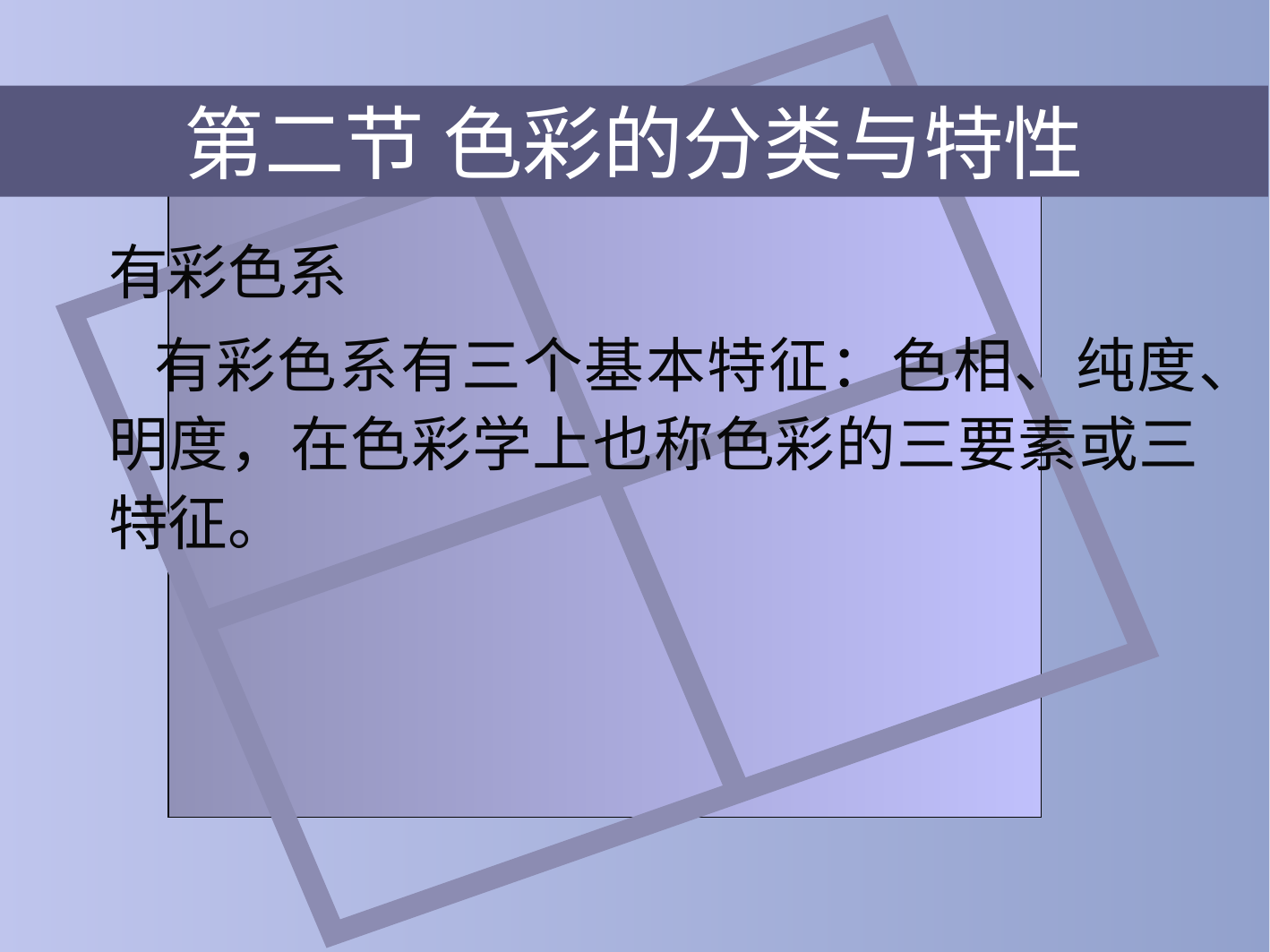

# 第二节 色彩的分类与特性
有彩色系
  有彩色系有三个基本特征：色相、纯度、明度，在色彩学上也称色彩的三要素或三特征。